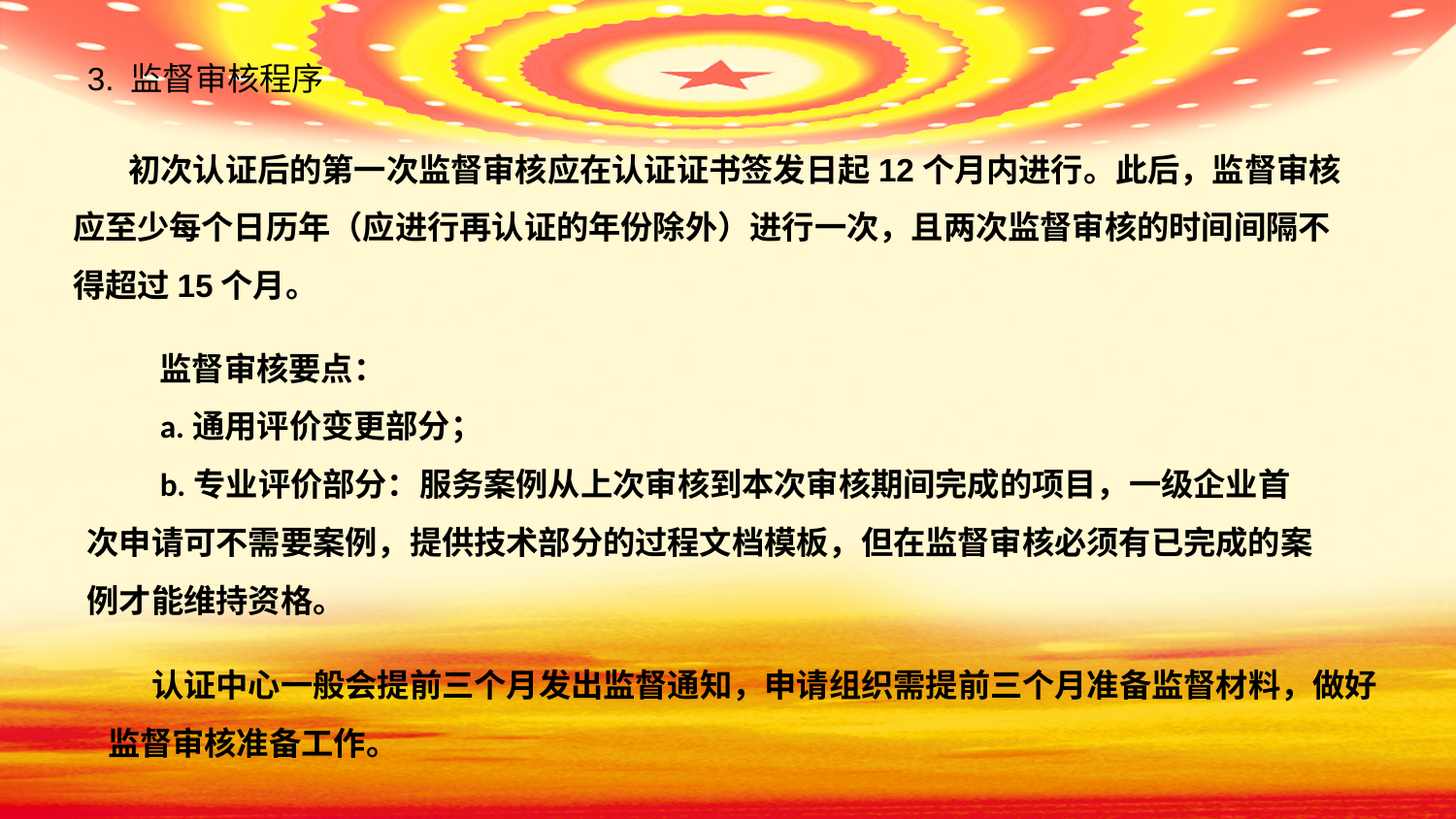

3. 监督审核程序
初次认证后的第一次监督审核应在认证证书签发日起12个月内进行。此后，监督审核应至少每个日历年（应进行再认证的年份除外）进行一次，且两次监督审核的时间间隔不得超过15个月。
监督审核要点：
a.通用评价变更部分；
b.专业评价部分：服务案例从上次审核到本次审核期间完成的项目，一级企业首次申请可不需要案例，提供技术部分的过程文档模板，但在监督审核必须有已完成的案例才能维持资格。

     认证中心一般会提前三个月发出监督通知，申请组织需提前三个月准备监督材料，做好监督审核准备工作。